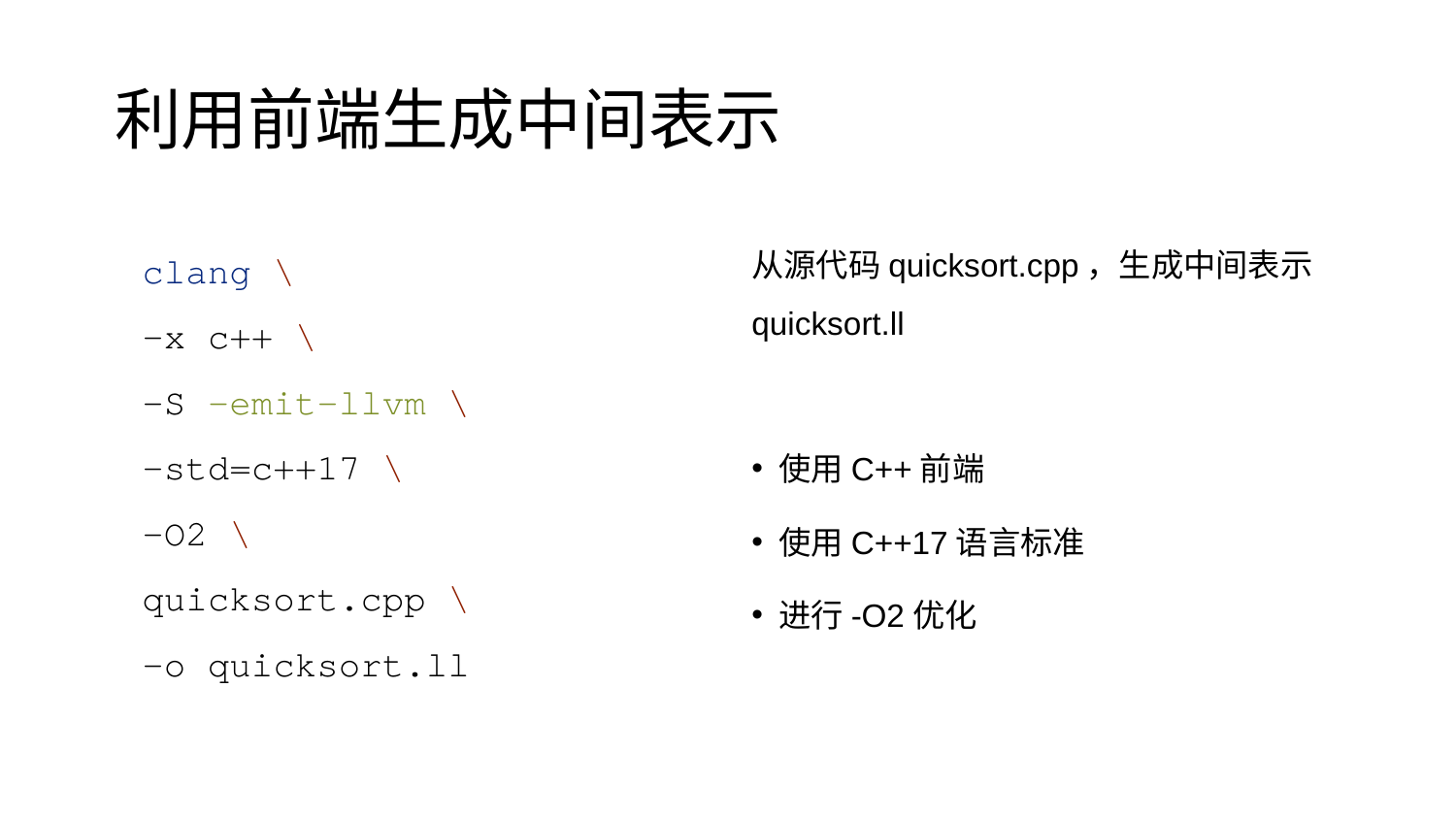

# 利用前端生成中间表示
clang \
-x c++ \
-S -emit-llvm \
-std=c++17 \
-O2 \
quicksort.cpp \
-o quicksort.ll
从源代码quicksort.cpp，生成中间表示quicksort.ll

使用C++前端
使用C++17语言标准
进行-O2优化